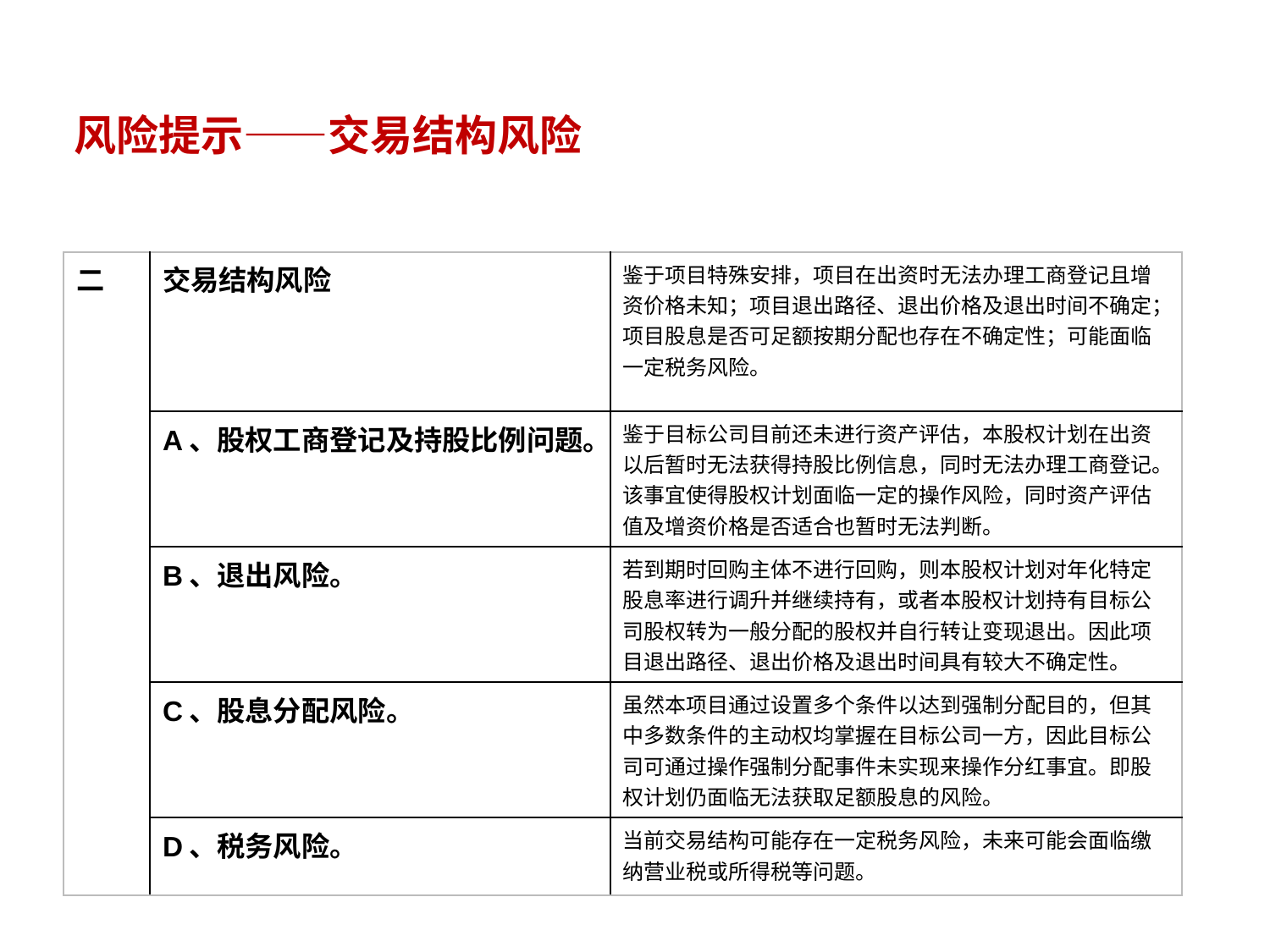

风险提示——交易结构风险
| 二 | 交易结构风险 | 鉴于项目特殊安排，项目在出资时无法办理工商登记且增资价格未知；项目退出路径、退出价格及退出时间不确定；项目股息是否可足额按期分配也存在不确定性；可能面临一定税务风险。 |
| --- | --- | --- |
|  | A、股权工商登记及持股比例问题。 | 鉴于目标公司目前还未进行资产评估，本股权计划在出资以后暂时无法获得持股比例信息，同时无法办理工商登记。该事宜使得股权计划面临一定的操作风险，同时资产评估值及增资价格是否适合也暂时无法判断。 |
|  | B、退出风险。 | 若到期时回购主体不进行回购，则本股权计划对年化特定股息率进行调升并继续持有，或者本股权计划持有目标公司股权转为一般分配的股权并自行转让变现退出。因此项目退出路径、退出价格及退出时间具有较大不确定性。 |
|  | C、股息分配风险。 | 虽然本项目通过设置多个条件以达到强制分配目的，但其中多数条件的主动权均掌握在目标公司一方，因此目标公司可通过操作强制分配事件未实现来操作分红事宜。即股权计划仍面临无法获取足额股息的风险。 |
|  | D、税务风险。 | 当前交易结构可能存在一定税务风险，未来可能会面临缴纳营业税或所得税等问题。 |